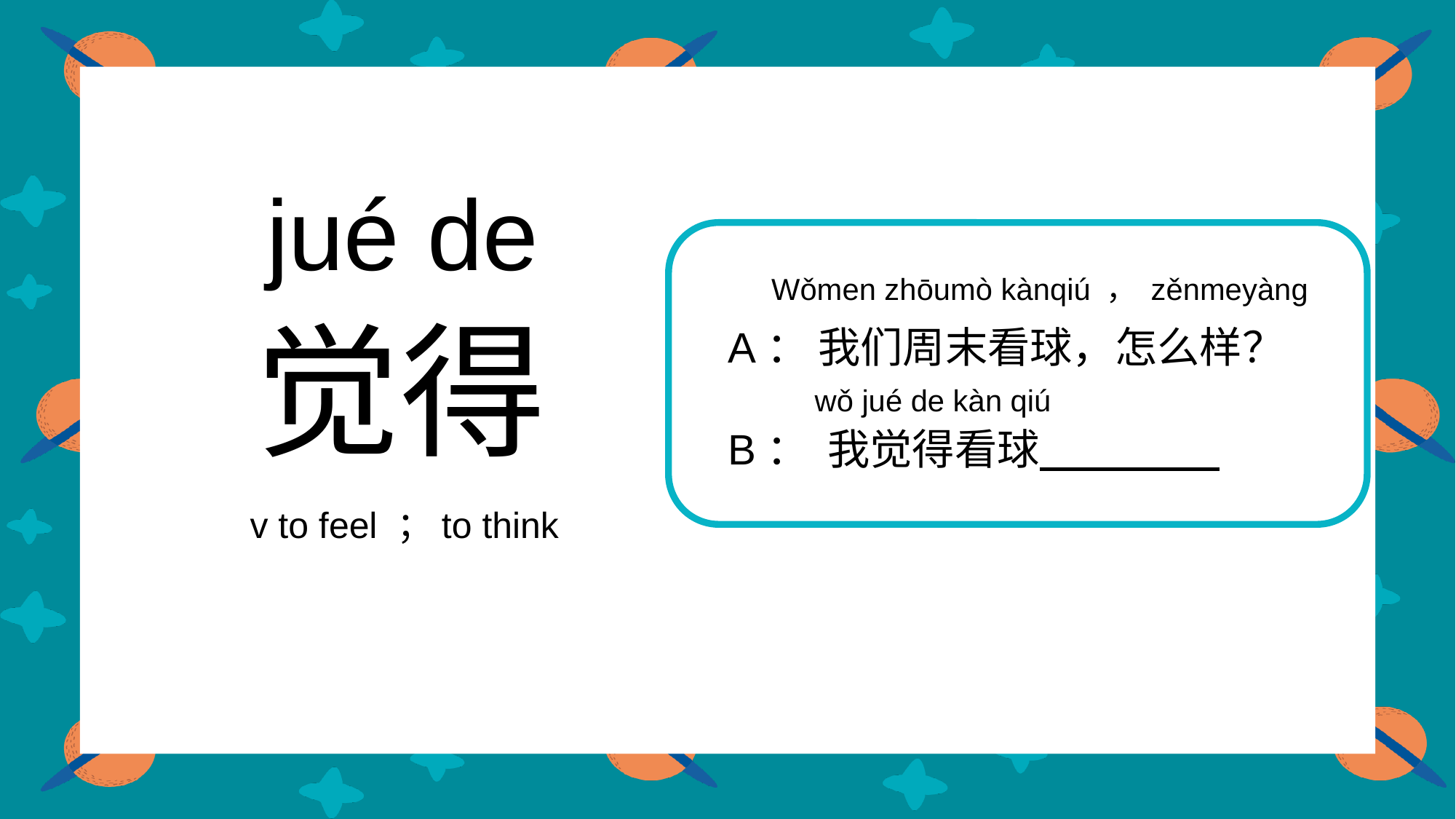

jué de

Wǒmen zhōumò kànqiú ， zěnmeyàng
     觉得

A： 我们周末看球，怎么样？

B：  我觉得看球
wǒ jué de kàn qiú
v to feel ；to think